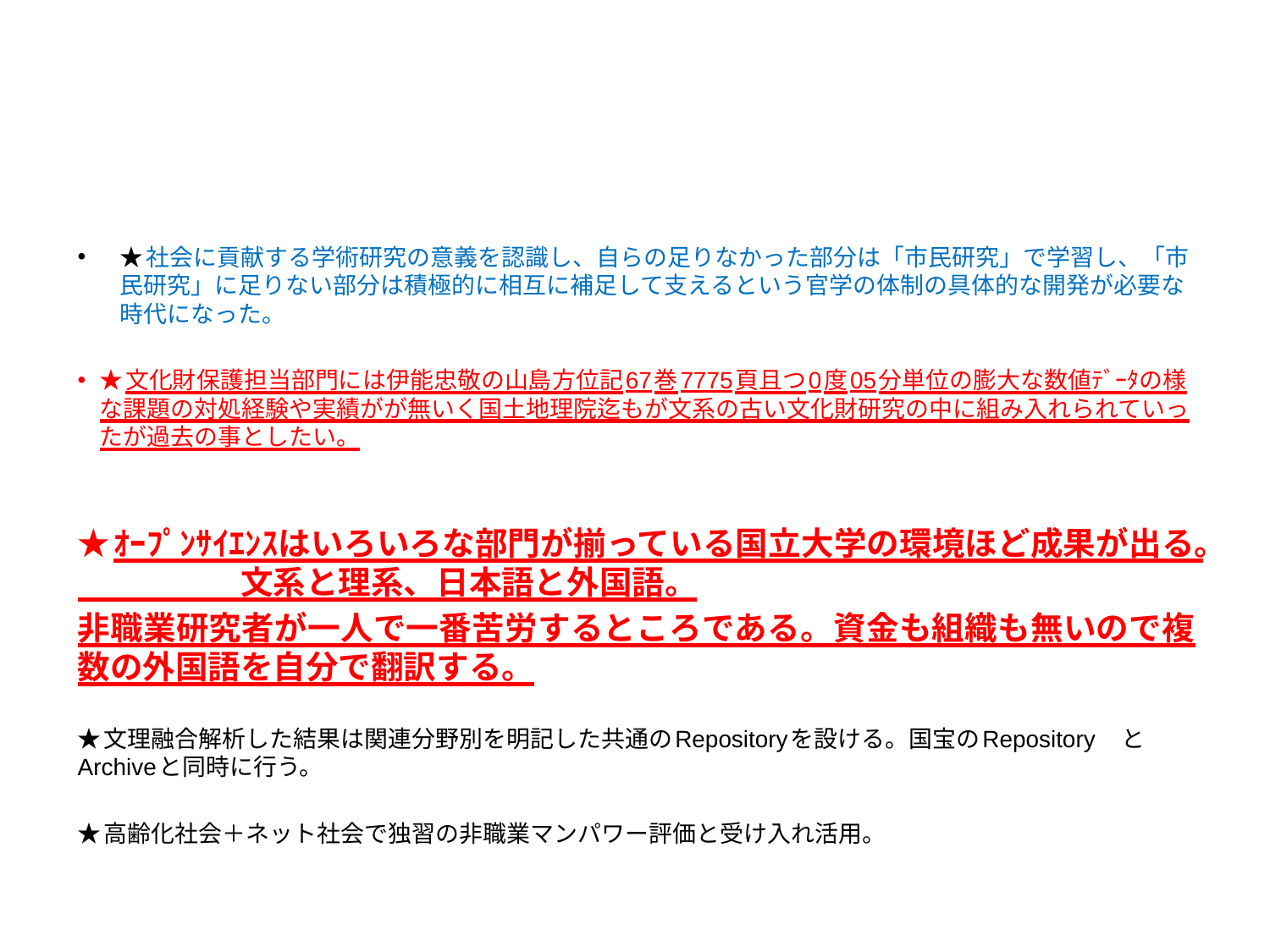

#
★社会に貢献する学術研究の意義を認識し、自らの足りなかった部分は「市民研究」で学習し、「市民研究」に足りない部分は積極的に相互に補足して支えるという官学の体制の具体的な開発が必要な時代になった。

★文化財保護担当部門には伊能忠敬の山島方位記67巻7775頁且つ0度05分単位の膨大な数値ﾃﾞｰﾀの様な課題の対処経験や実績がが無いく国土地理院迄もが文系の古い文化財研究の中に組み入れられていったが過去の事としたい。

★ｵｰﾌﾟﾝｻｲｴﾝｽはいろいろな部門が揃っている国立大学の環境ほど成果が出る。　　　　　文系と理系、日本語と外国語。
非職業研究者が一人で一番苦労するところである。資金も組織も無いので複数の外国語を自分で翻訳する。

★文理融合解析した結果は関連分野別を明記した共通のRepositoryを設ける。国宝のRepository　と　Archiveと同時に行う。

★高齢化社会＋ネット社会で独習の非職業マンパワー評価と受け入れ活用。